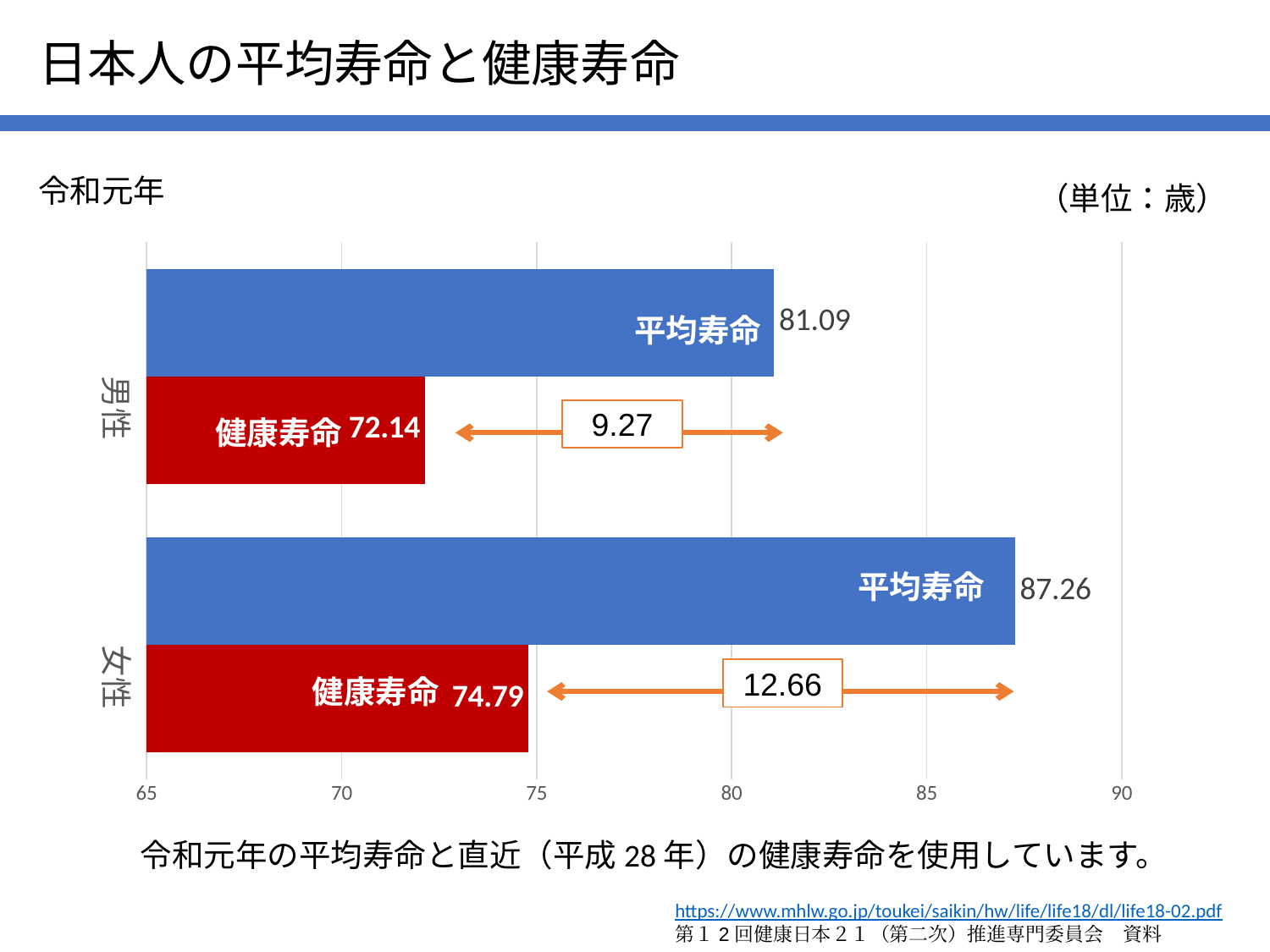

日本人の平均寿命と健康寿命
令和元年
（単位：歳）

### Chart

| Category | 健康寿命 | 平均寿命 |
|---|---|---|
| 女性 | 74.79 | 87.26 |
| 男性 | 72.14 | 81.09 |
平均寿命
9.27
健康寿命
平均寿命
12.66
健康寿命
令和元年の平均寿命と直近（平成28年）の健康寿命を使用しています。
https://www.mhlw.go.jp/toukei/saikin/hw/life/life18/dl/life18-02.pdf
第１2回健康日本２１（第二次）推進専門委員会　資料